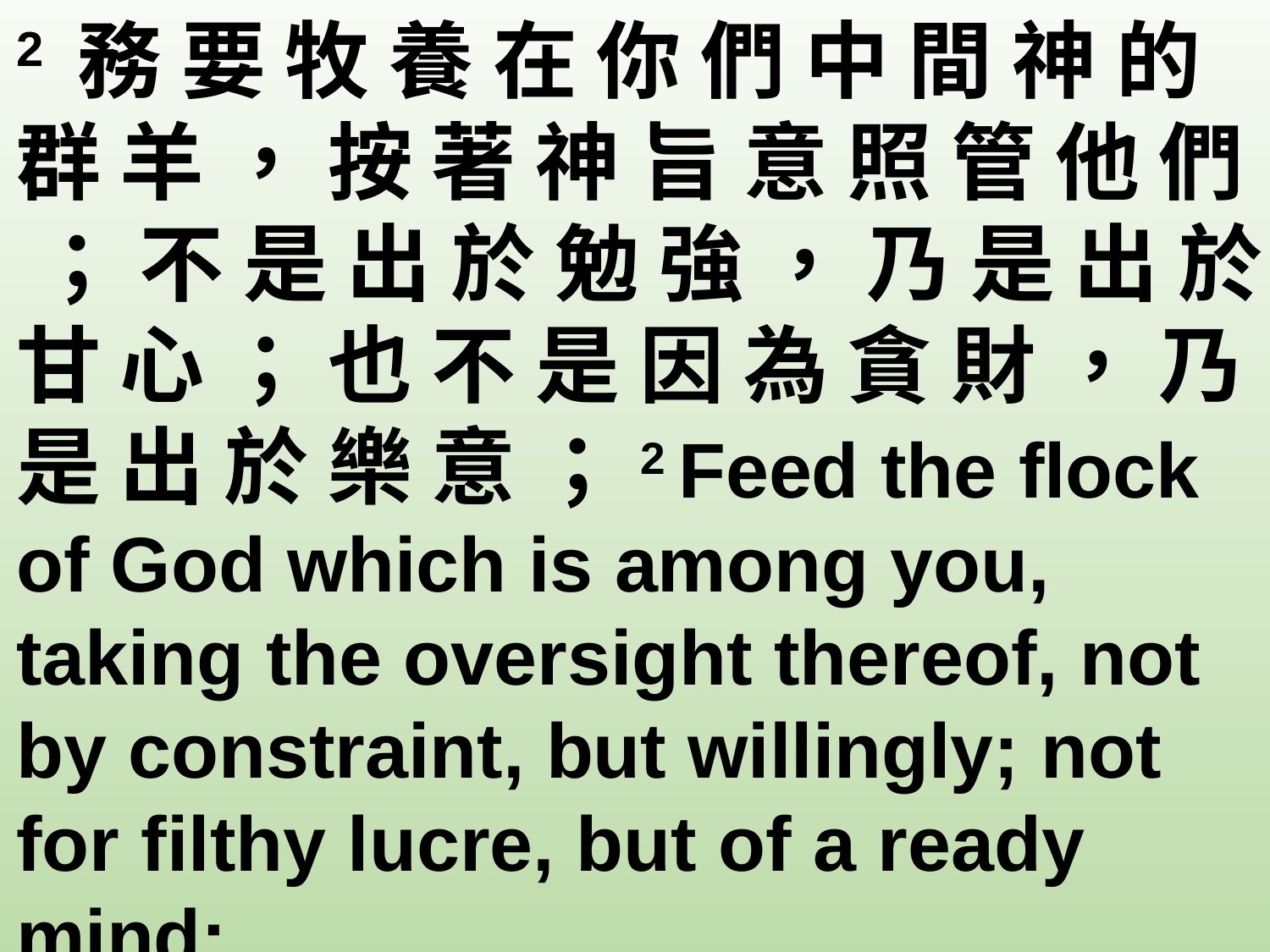

2 務 要 牧 養 在 你 們 中 間 神 的 群 羊 ， 按 著 神 旨 意 照 管 他 們 ； 不 是 出 於 勉 強 ， 乃 是 出 於 甘 心 ； 也 不 是 因 為 貪 財 ， 乃 是 出 於 樂 意 ；2 Feed the flock of God which is among you, taking the oversight thereof, not by constraint, but willingly; not for filthy lucre, but of a ready mind;